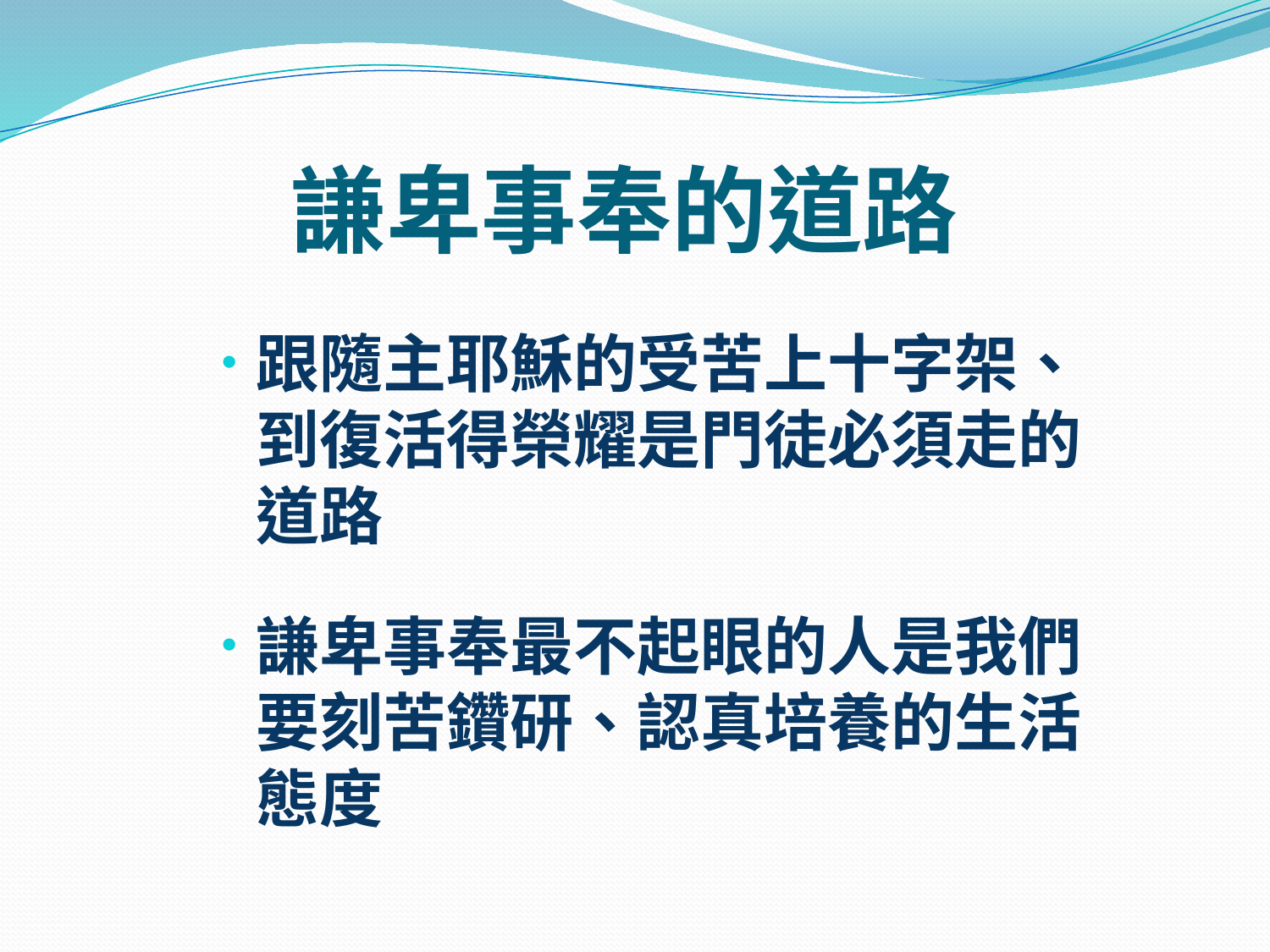

# 謙卑事奉的道路
跟隨主耶穌的受苦上十字架、到復活得榮耀是門徒必須走的道路

謙卑事奉最不起眼的人是我們要刻苦鑽研、認真培養的生活態度